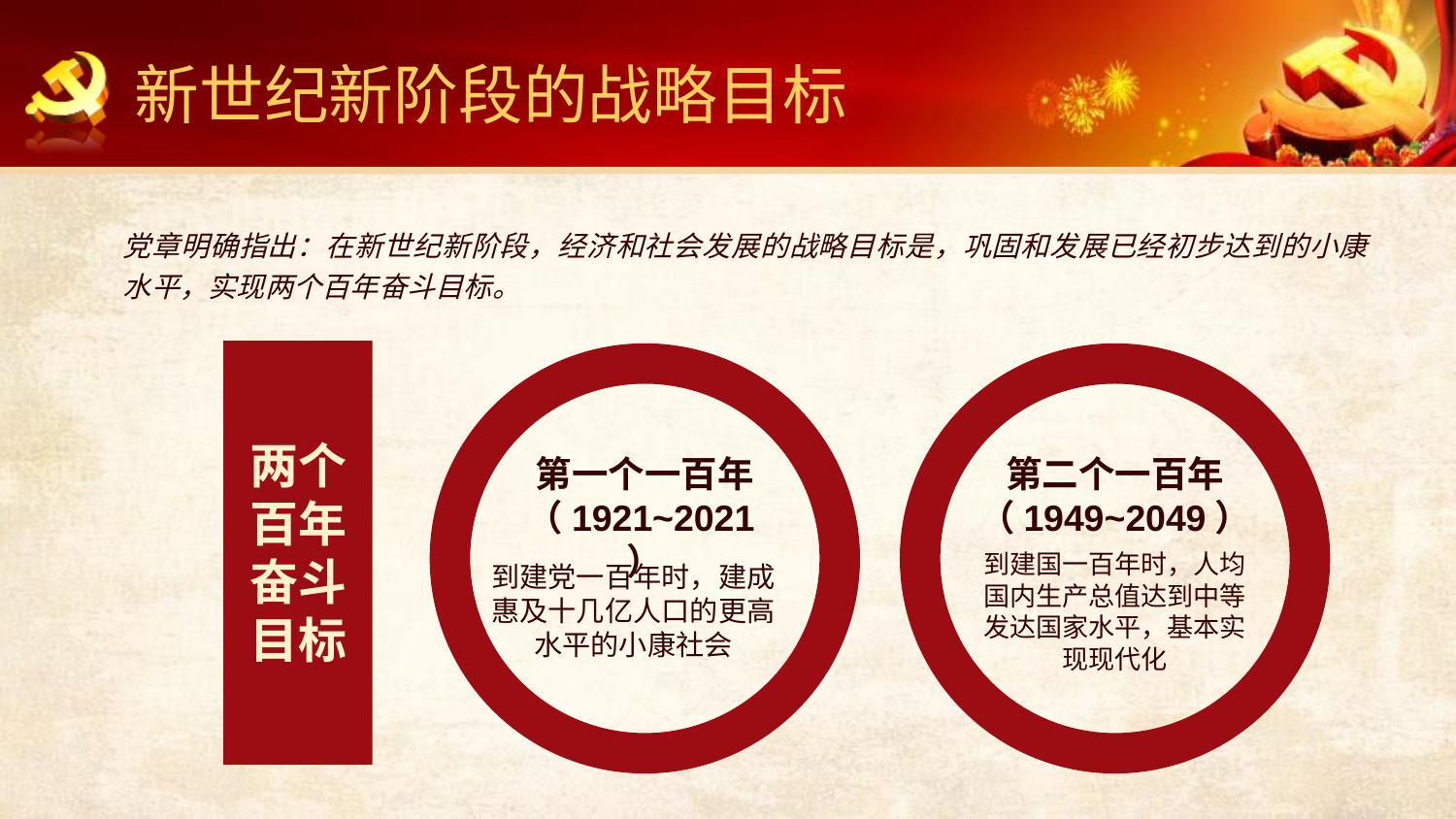

新世纪新阶段的战略目标
党章明确指出：在新世纪新阶段，经济和社会发展的战略目标是，巩固和发展已经初步达到的小康水平，实现两个百年奋斗目标。

两个
百年
奋斗
目标
第一个一百年（1921~2021）
到建党一百年时，建成惠及十几亿人口的更高水平的小康社会
第二个一百年（1949~2049）
到建国一百年时，人均国内生产总值达到中等发达国家水平，基本实现现代化